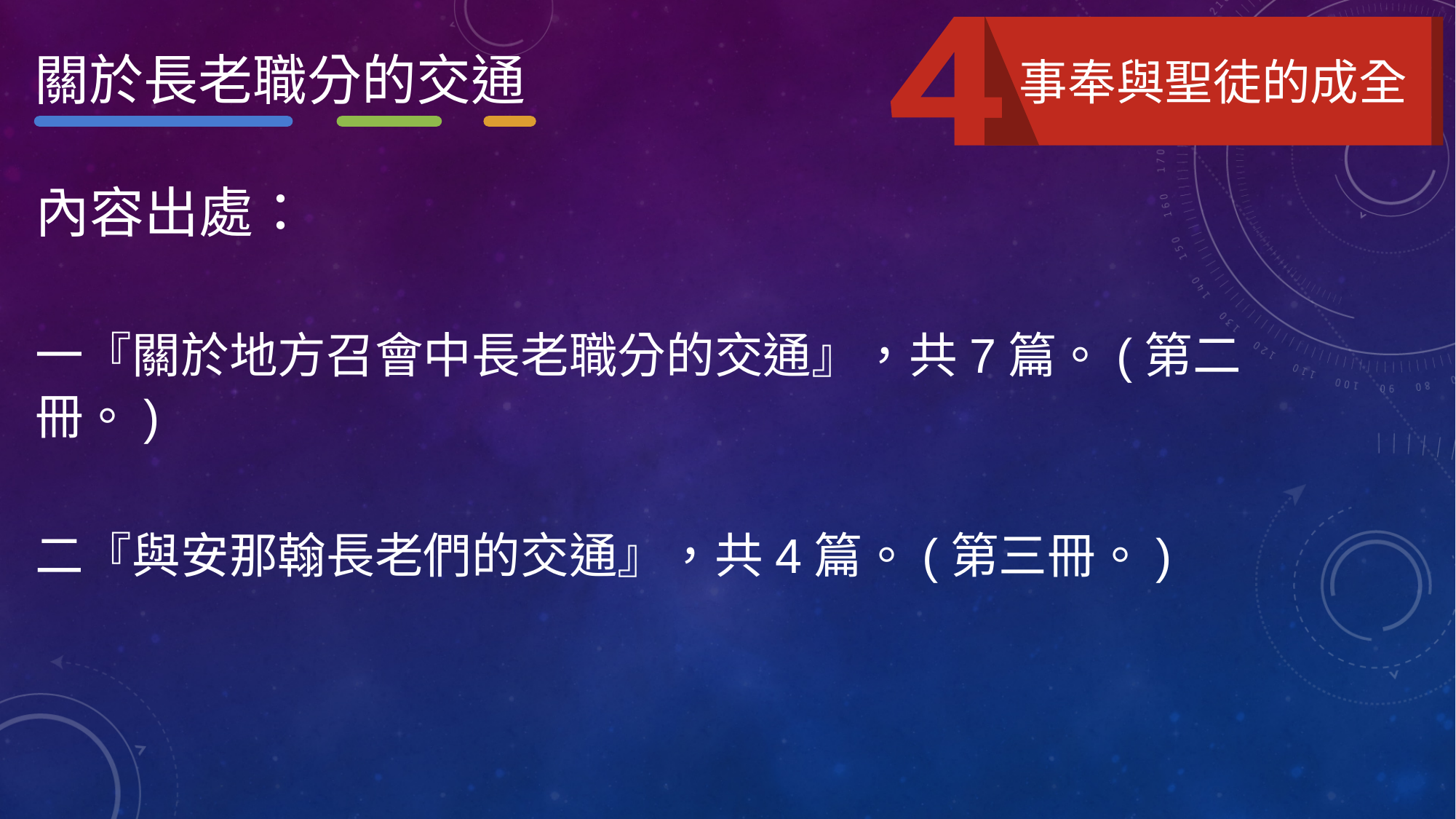

關於長老職分的交通
事奉與聖徒的成全

內容出處：

一『關於地方召會中長老職分的交通』，共7篇。(第二冊。)

二『與安那翰長老們的交通』，共4篇。(第三冊。)